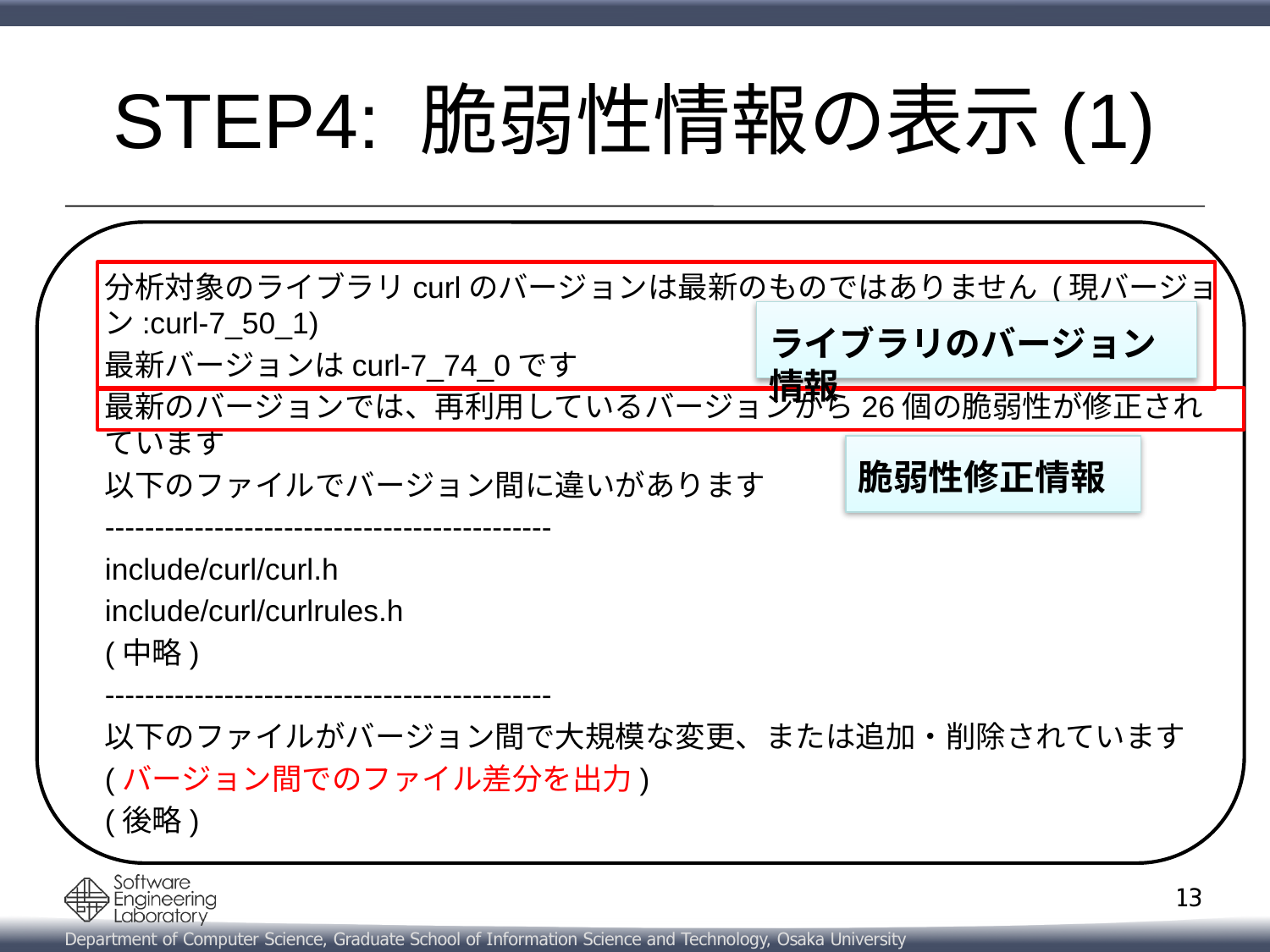

# STEP4: 脆弱性情報の表示(1)

分析対象のライブラリcurlのバージョンは最新のものではありません (現バージョン:curl-7_50_1)
最新バージョンはcurl-7_74_0です
最新のバージョンでは、再利用しているバージョンから26個の脆弱性が修正されています
以下のファイルでバージョン間に違いがあります
---------------------------------------------
include/curl/curl.h
include/curl/curlrules.h
(中略)
---------------------------------------------
以下のファイルがバージョン間で大規模な変更、または追加・削除されています
(バージョン間でのファイル差分を出力)
(後略)

ライブラリのバージョン情報

脆弱性修正情報
13